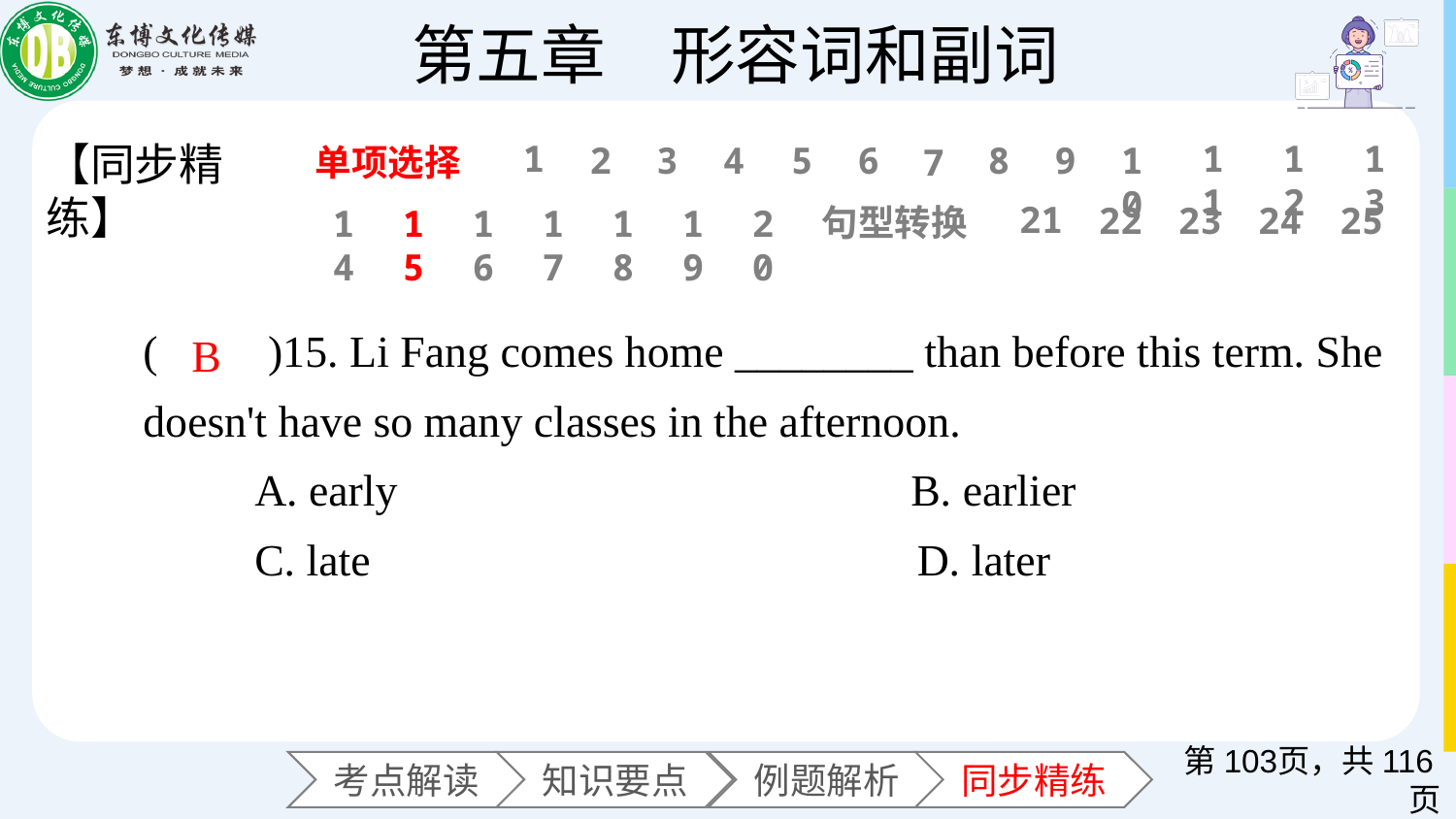

11
12
13
1
【同步精练】
6
2
3
4
5
8
9
10
7
单项选择
21
22
23
24
25
句型转换
14
15
16
17
18
19
20
(　　)15. Li Fang comes home ________ than before this term. She doesn't have so many classes in the afternoon.
          A. early                                              B. earlier
          C. late                                                 D. later
B
第103页，共116页